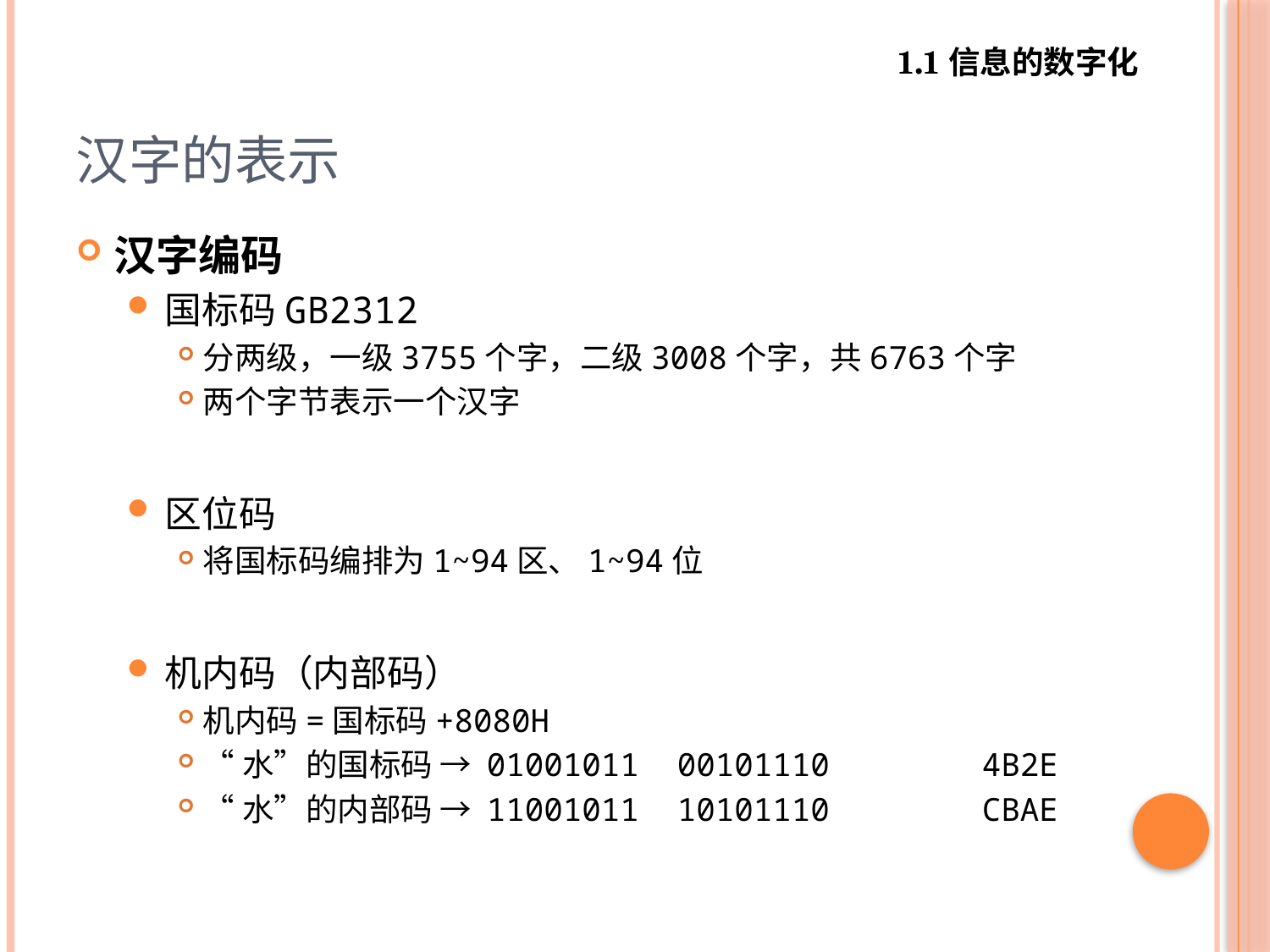

1.1信息的数字化
# 汉字的表示
汉字编码
国标码GB2312
分两级，一级3755个字，二级3008个字，共6763个字
两个字节表示一个汉字

区位码
将国标码编排为1~94区、1~94位

机内码（内部码）
机内码=国标码+8080H
“水”的国标码 → 01001011  00101110        4B2E
“水”的内部码 → 11001011  10101110        CBAE